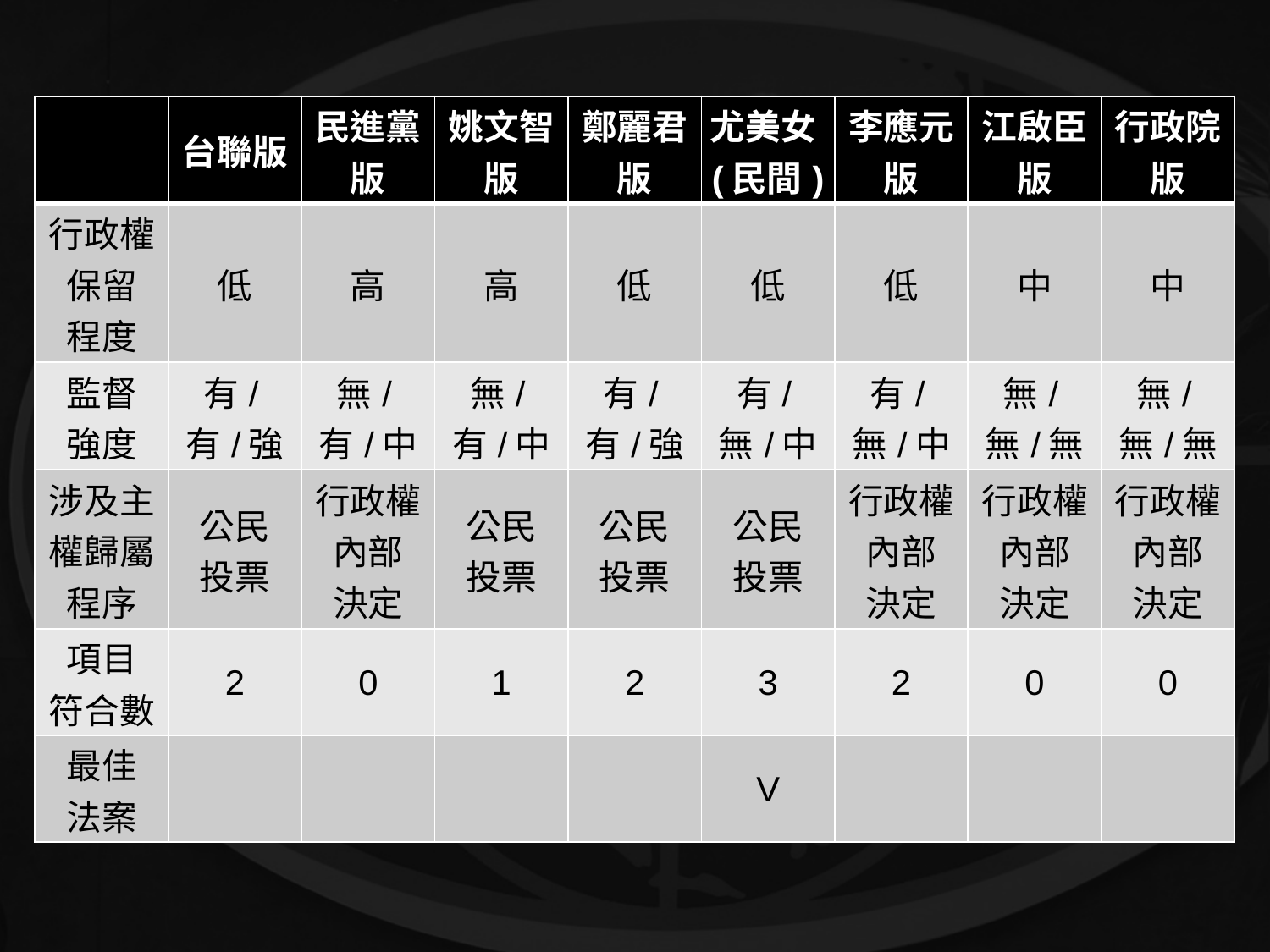

#
|  | 台聯版 | 民進黨版 | 姚文智版 | 鄭麗君版 | 尤美女(民間) | 李應元版 | 江啟臣版 | 行政院版 |
| --- | --- | --- | --- | --- | --- | --- | --- | --- |
| 行政權保留 程度 | 低 | 高 | 高 | 低 | 低 | 低 | 中 | 中 |
| 監督 強度 | 有/有/強 | 無/有/中 | 無/有/中 | 有/有/強 | 有/無/中 | 有/無/中 | 無/無/無 | 無/無/無 |
| 涉及主權歸屬程序 | 公民 投票 | 行政權內部 決定 | 公民 投票 | 公民 投票 | 公民 投票 | 行政權內部 決定 | 行政權內部 決定 | 行政權內部 決定 |
| 項目 符合數 | 2 | 0 | 1 | 2 | 3 | 2 | 0 | 0 |
| 最佳 法案 |  |  |  |  | V |  |  |  |